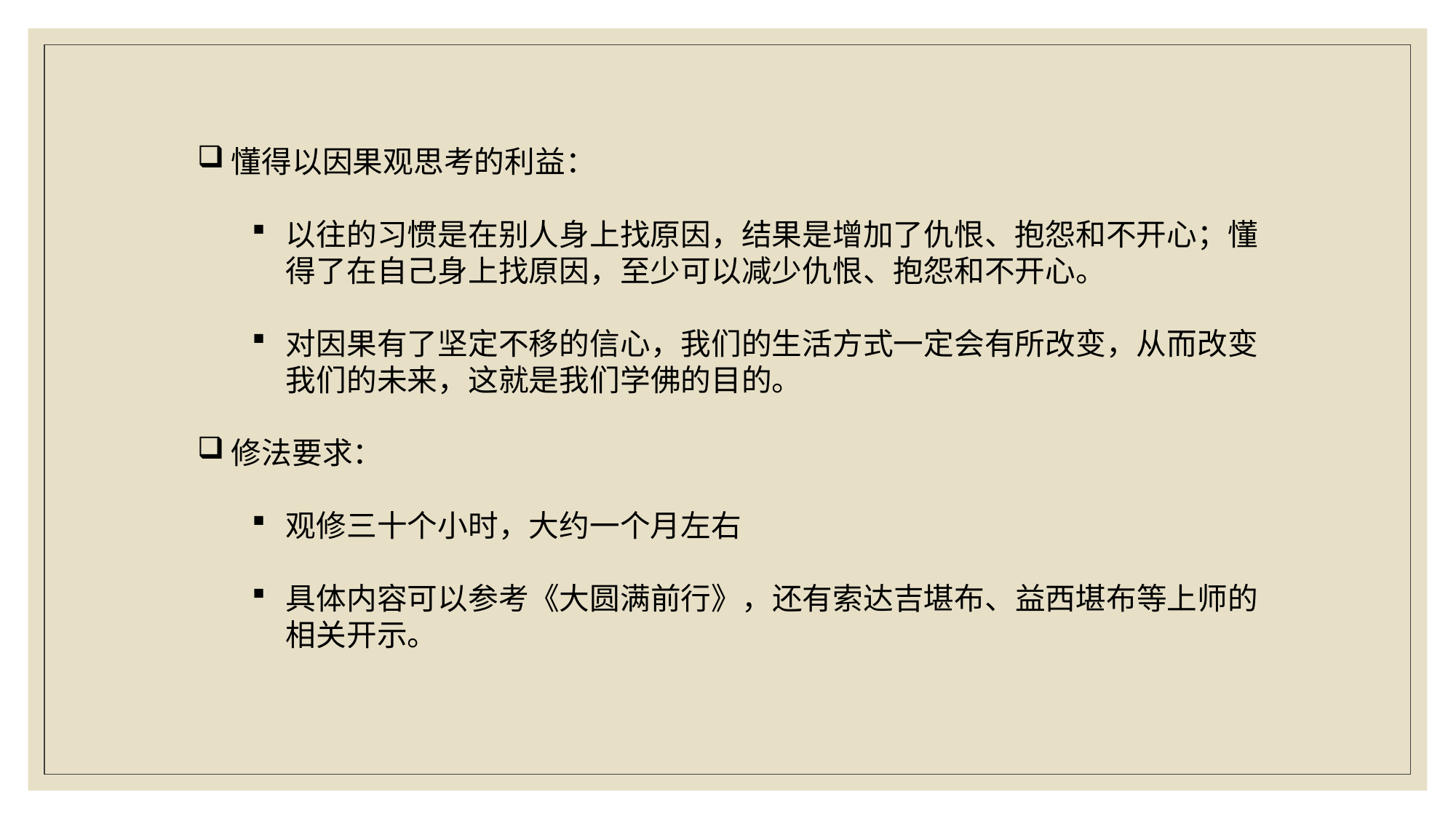

懂得以因果观思考的利益：

以往的习惯是在别人身上找原因，结果是增加了仇恨、抱怨和不开心；懂得了在自己身上找原因，至少可以减少仇恨、抱怨和不开心。

对因果有了坚定不移的信心，我们的生活方式一定会有所改变，从而改变我们的未来，这就是我们学佛的目的。

修法要求：

观修三十个小时，大约一个月左右

具体内容可以参考《大圆满前行》，还有索达吉堪布、益西堪布等上师的相关开示。